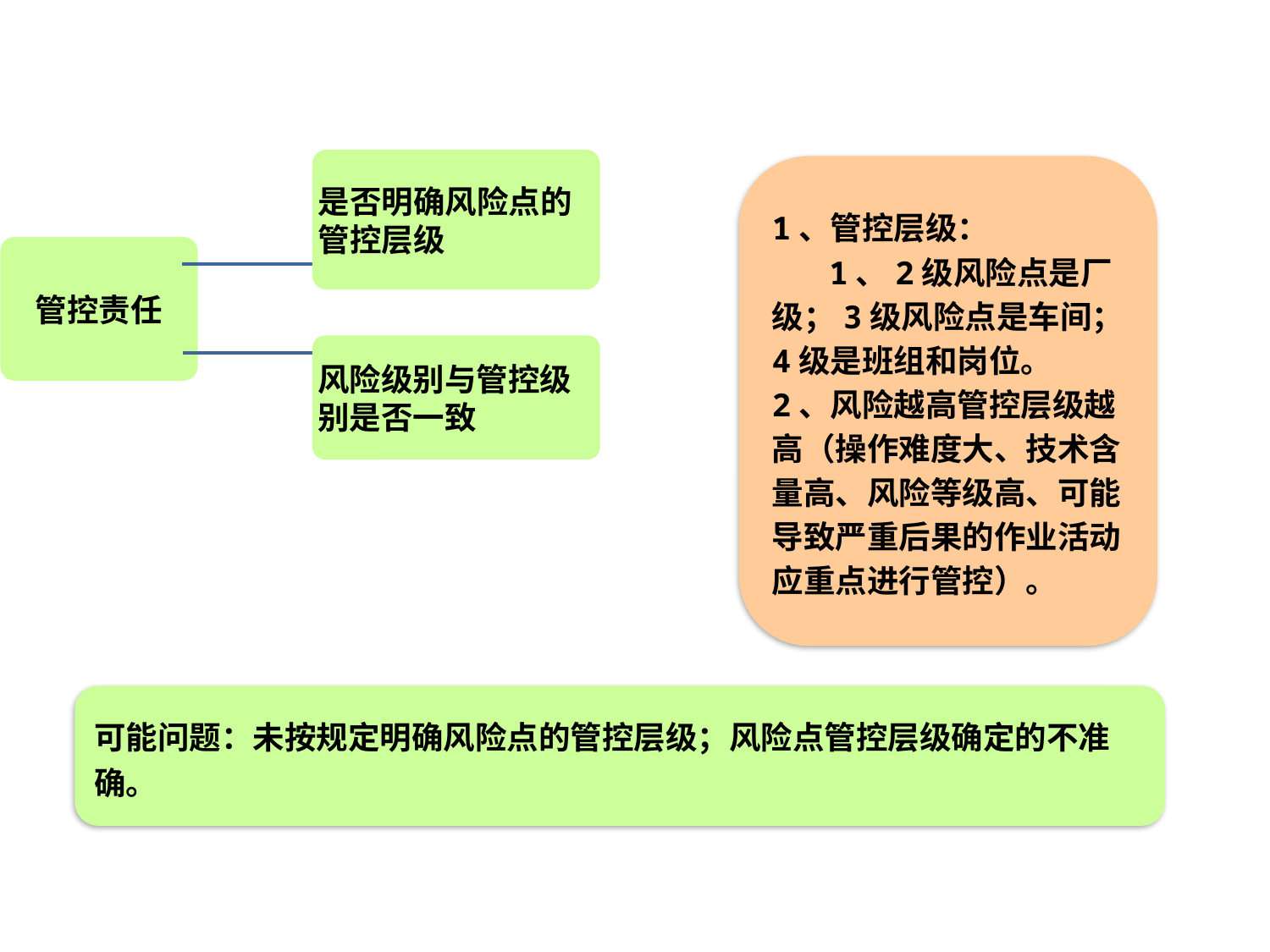

管控责任
是否明确风险点的管控层级
风险级别与管控级别是否一致
1、管控层级：
   1、2级风险点是厂级；3级风险点是车间；4级是班组和岗位。
2、风险越高管控层级越高（操作难度大、技术含量高、风险等级高、可能导致严重后果的作业活动应重点进行管控）。

可能问题：未按规定明确风险点的管控层级；风险点管控层级确定的不准确。
2017年11月 莱芜